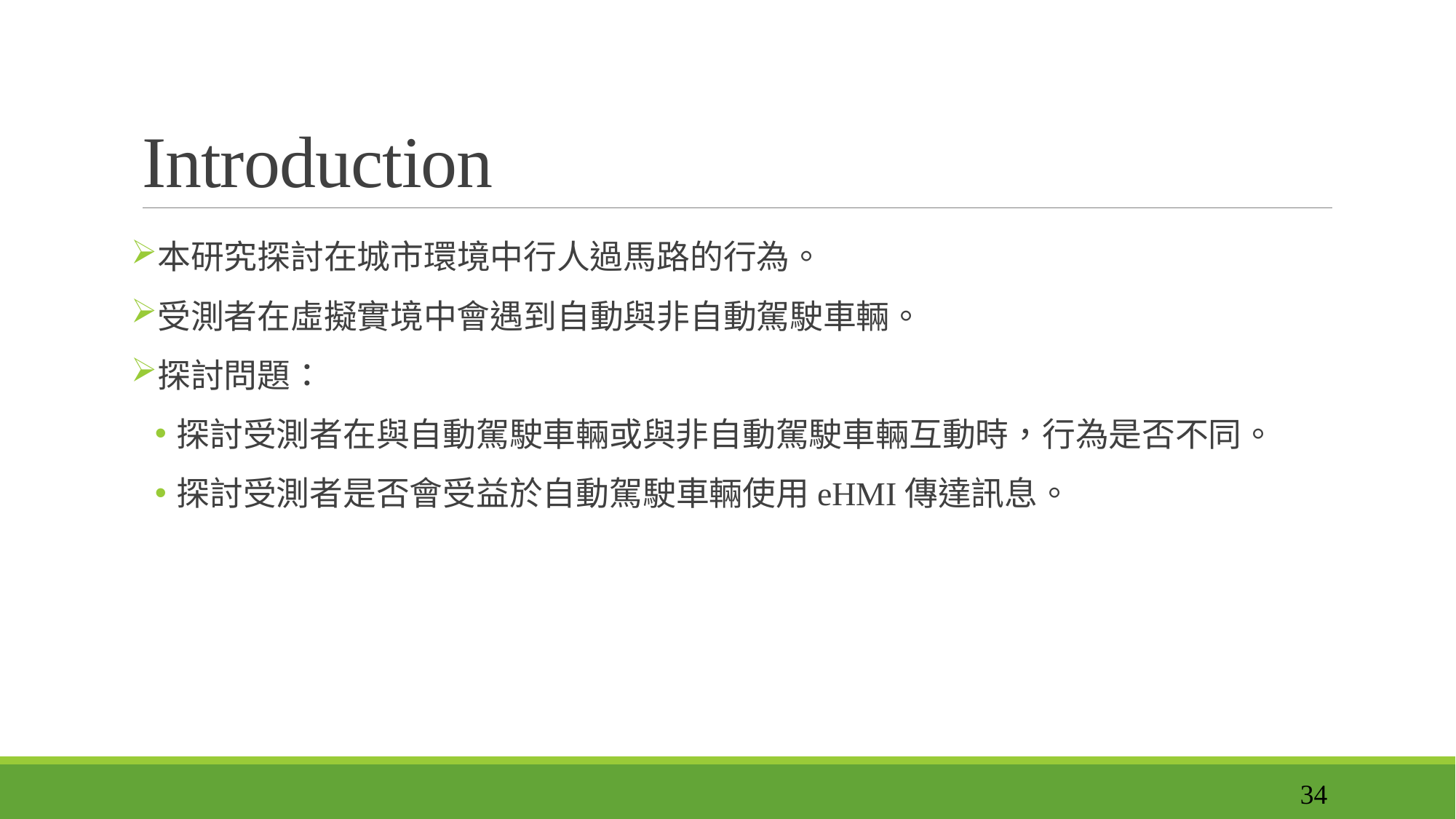

# Introduction
本研究探討在城市環境中行人過馬路的行為。
受測者在虛擬實境中會遇到自動與非自動駕駛車輛。
探討問題：
探討受測者在與自動駕駛車輛或與非自動駕駛車輛互動時，行為是否不同。
探討受測者是否會受益於自動駕駛車輛使用eHMI傳達訊息。

34